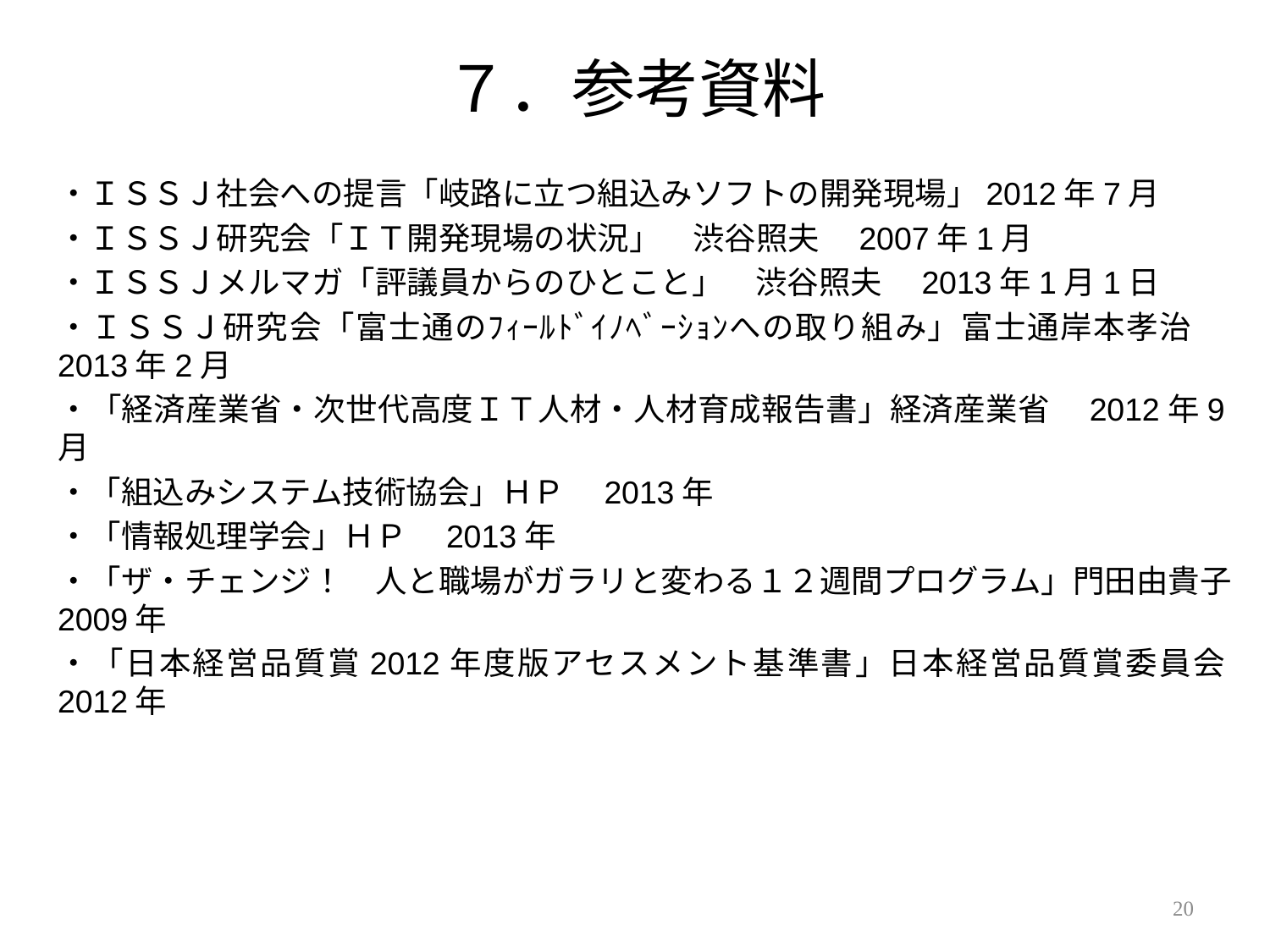

# ７．参考資料
・ＩＳＳＪ社会への提言「岐路に立つ組込みソフトの開発現場」2012年7月
・ＩＳＳＪ研究会「ＩＴ開発現場の状況」　渋谷照夫　2007年1月
・ＩＳＳＪメルマガ「評議員からのひとこと」　渋谷照夫　2013年1月1日
・ＩＳＳＪ研究会「富士通のﾌｨｰﾙﾄﾞｲﾉﾍﾞｰｼｮﾝへの取り組み」富士通岸本孝治　2013年2月
・「経済産業省・次世代高度ＩＴ人材・人材育成報告書」経済産業省　2012年9月
・「組込みシステム技術協会」ＨＰ　2013年
・「情報処理学会」ＨＰ　2013年
・「ザ・チェンジ！　人と職場がガラリと変わる１２週間プログラム」門田由貴子2009年
・「日本経営品質賞2012年度版アセスメント基準書」日本経営品質賞委員会2012年

20